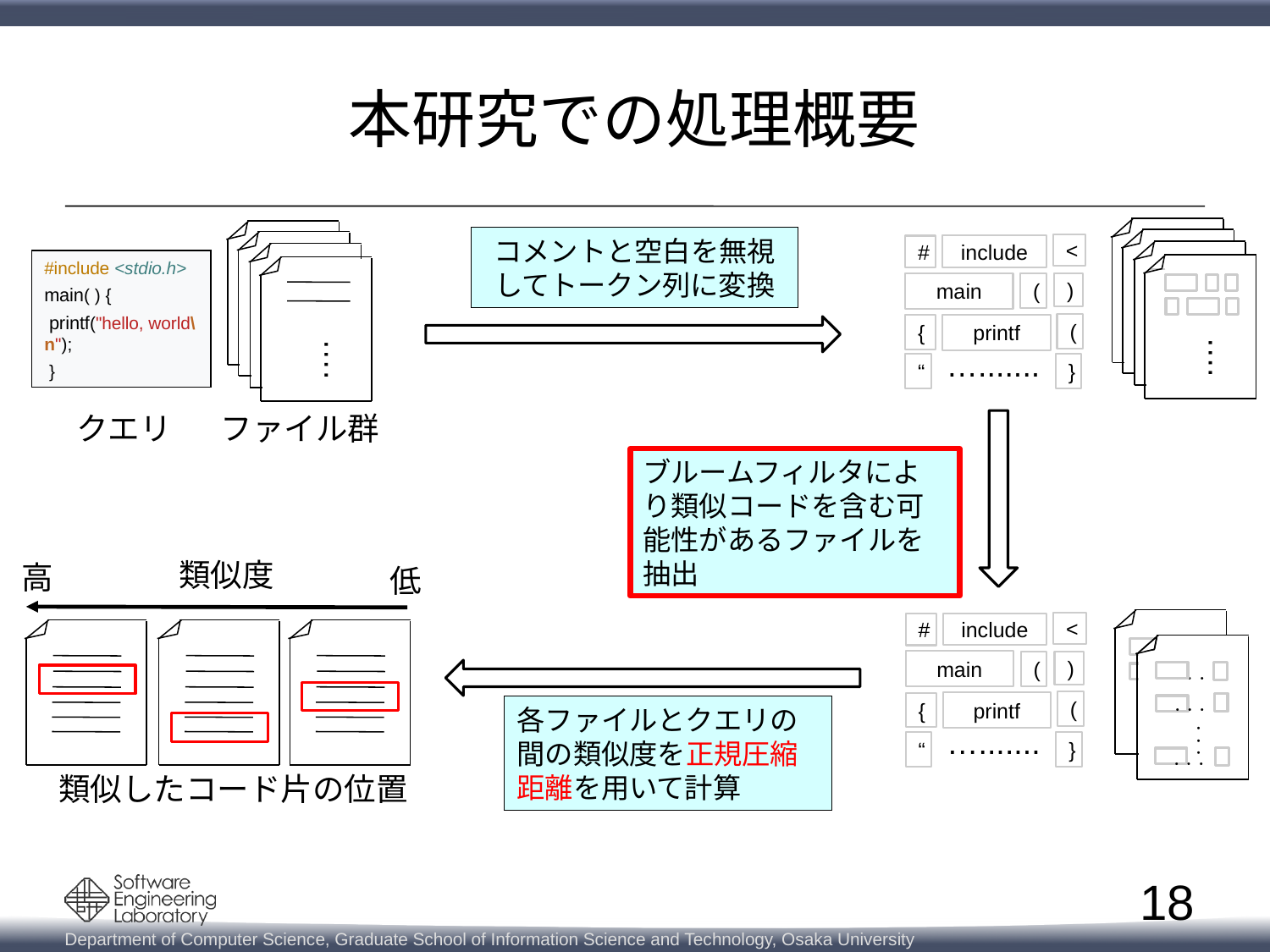

# 本研究での処理概要

….
….

….
….

….
….

….

….
….

….
….

….
コメントと空白を無視してトークン列に変換
<
#
include
main
(
)
(
printf
{
….......
“
}
#include <stdio.h>
main( ) {
 printf("hello, world\n");
 }

クエリ
ファイル群
ブルームフィルタにより類似コードを含む可能性があるファイルを抽出

類似度
高
低

….
….

<
#
include
main
(
)
(
printf
{
….......
“
}

・・・

・・・

各ファイルとクエリの間の類似度を正規圧縮距離を用いて計算
・・・
・・・

・・・

類似したコード片の位置
18